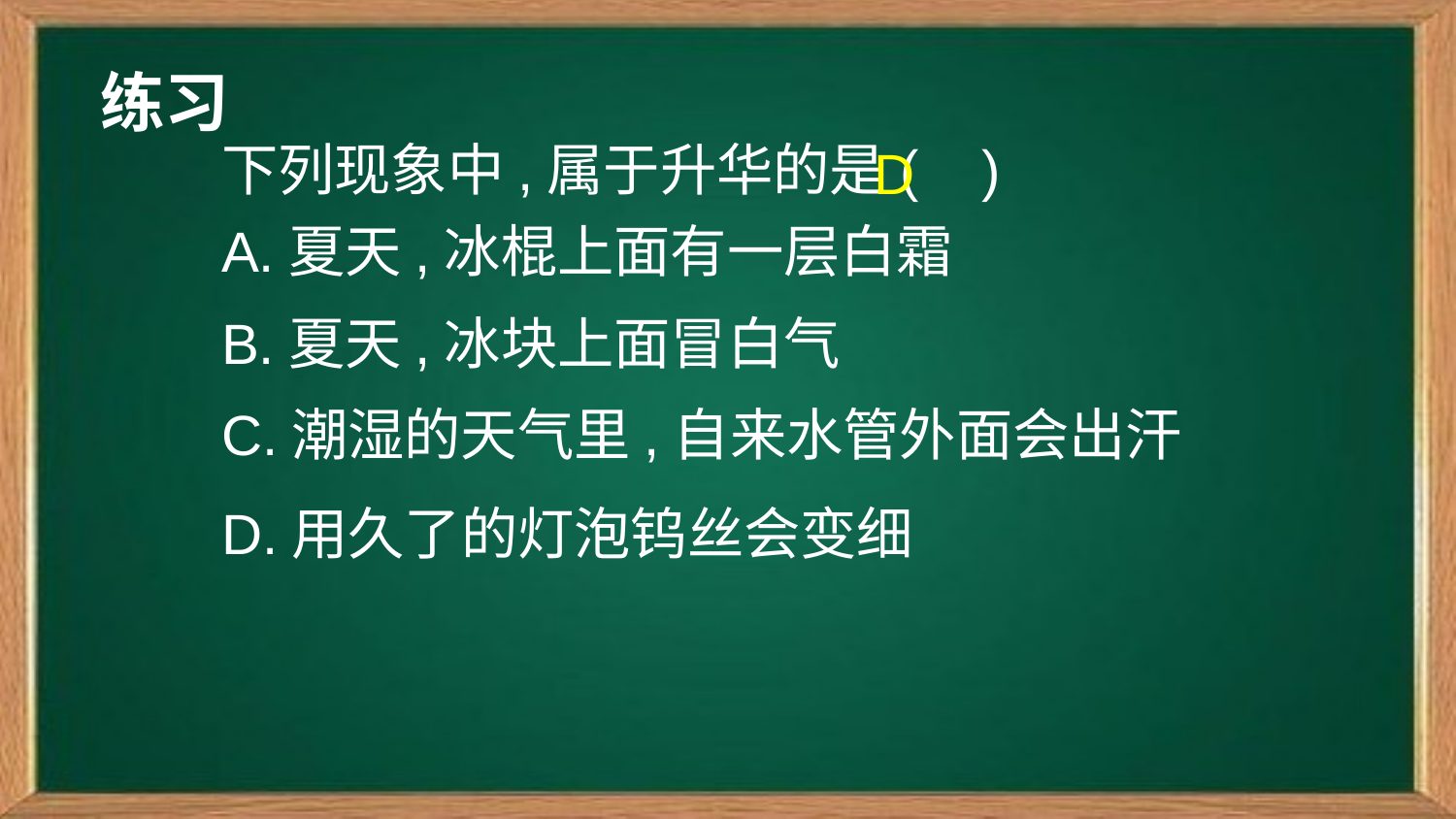

练习
下列现象中,属于升华的是(    )
D
A.夏天,冰棍上面有一层白霜
B.夏天,冰块上面冒白气
C.潮湿的天气里,自来水管外面会出汗
D.用久了的灯泡钨丝会变细